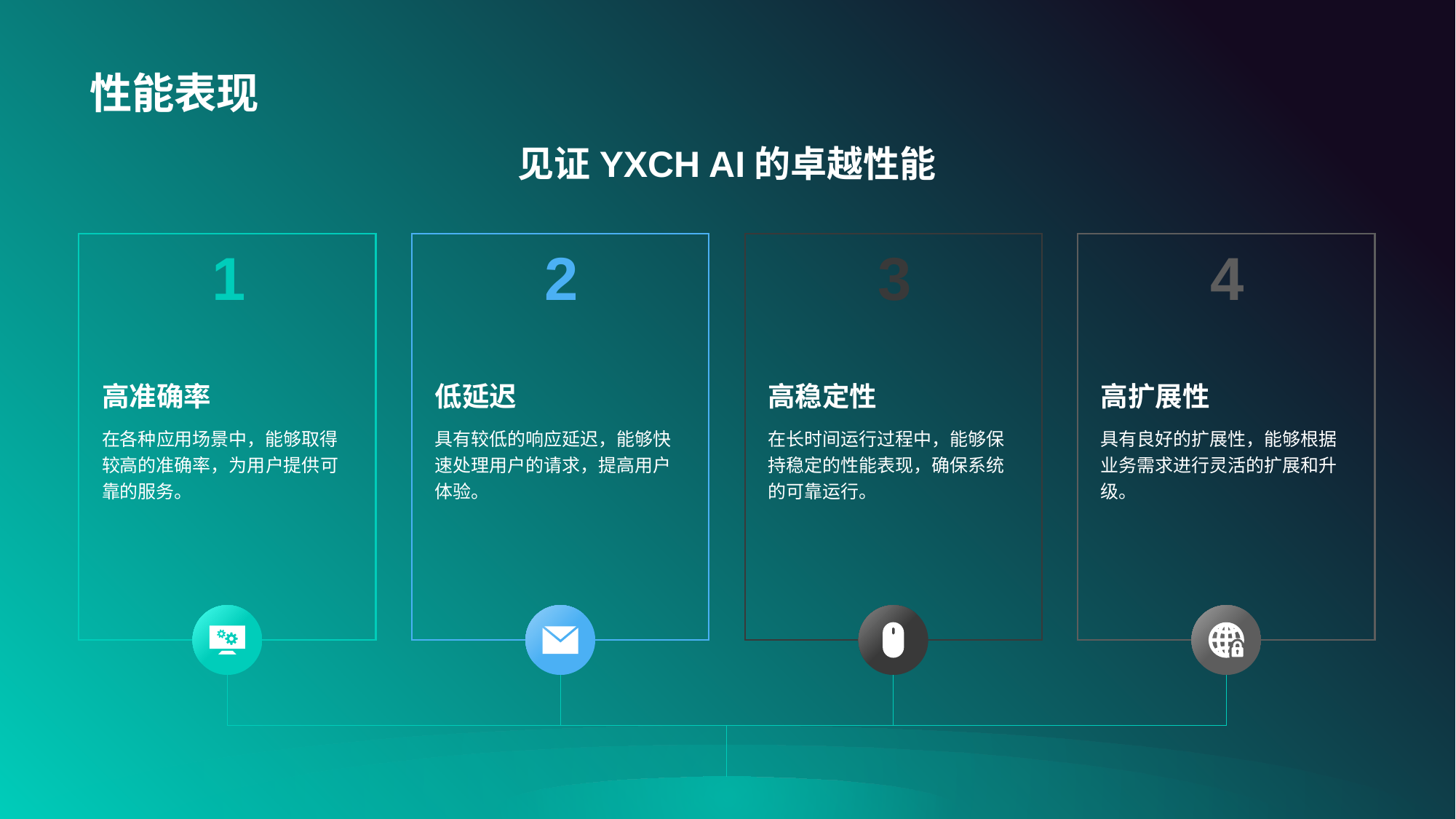

# 性能表现
见证YXCH AI的卓越性能

1
高准确率
在各种应用场景中，能够取得较高的准确率，为用户提供可靠的服务。

2
低延迟
具有较低的响应延迟，能够快速处理用户的请求，提高用户体验。

3
高稳定性
在长时间运行过程中，能够保持稳定的性能表现，确保系统的可靠运行。

4
高扩展性
具有良好的扩展性，能够根据业务需求进行灵活的扩展和升级。